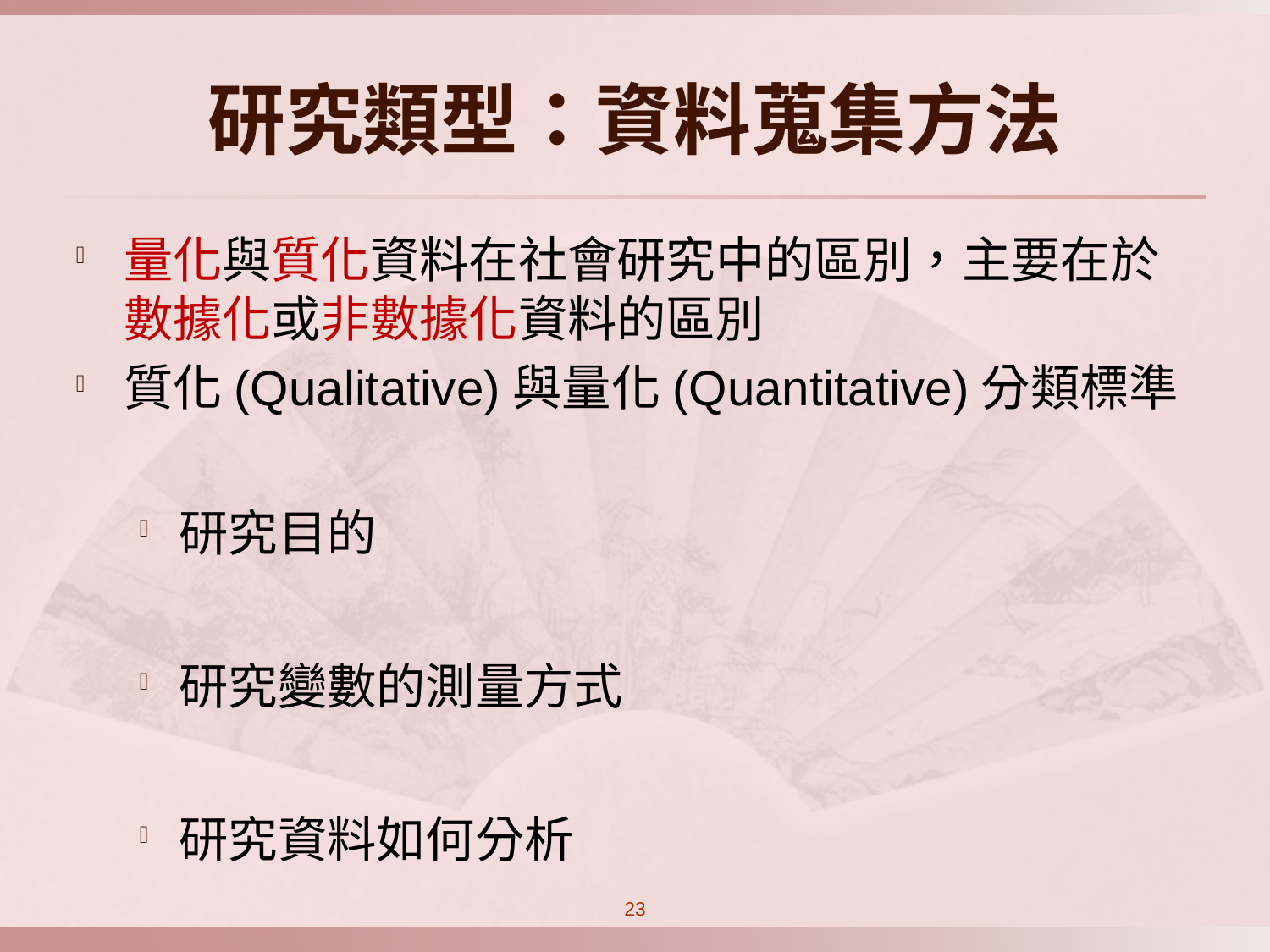

# 研究類型：資料蒐集方法
量化與質化資料在社會研究中的區別，主要在於數據化或非數據化資料的區別
質化(Qualitative)與量化(Quantitative)分類標準

研究目的

研究變數的測量方式

研究資料如何分析

23